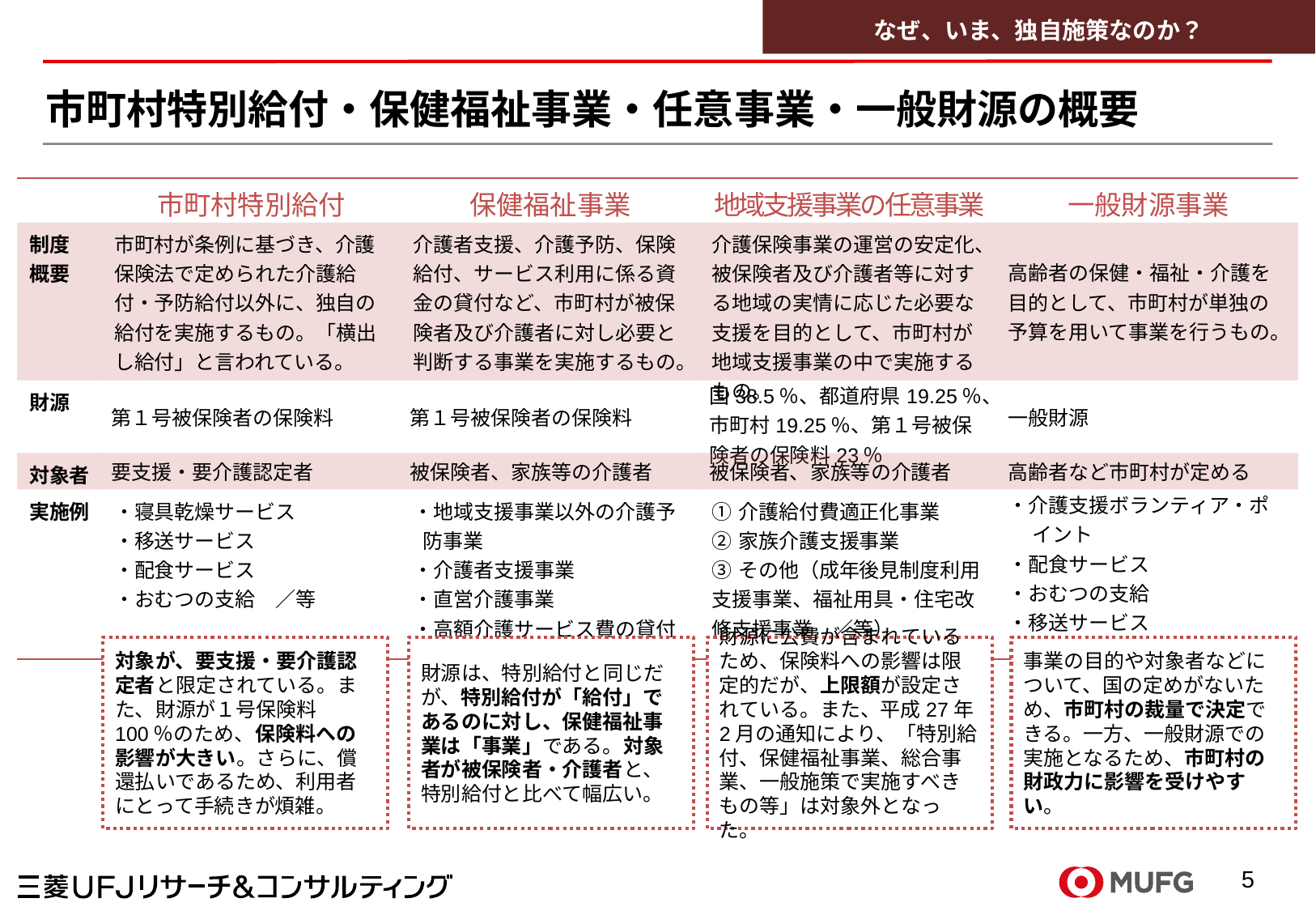

なぜ、いま、独自施策なのか？
市町村特別給付・保健福祉事業・任意事業・一般財源の概要
|  | 市町村特別給付 | 保健福祉事業 | 地域支援事業の任意事業 | 一般財源事業 |
| --- | --- | --- | --- | --- |
| 制度 概要 | 市町村が条例に基づき、介護保険法で定められた介護給付・予防給付以外に、独自の給付を実施するもの。「横出し給付」と言われている。 | 介護者支援、介護予防、保険給付、サービス利用に係る資金の貸付など、市町村が被保険者及び介護者に対し必要と判断する事業を実施するもの。 | 介護保険事業の運営の安定化、被保険者及び介護者等に対する地域の実情に応じた必要な支援を目的として、市町村が地域支援事業の中で実施するもの。 | 高齢者の保健・福祉・介護を目的として、市町村が単独の予算を用いて事業を行うもの。 |
| 財源 | 第１号被保険者の保険料 | 第１号被保険者の保険料 | 国38.5％、都道府県19.25％、市町村19.25％、第１号被保険者の保険料23％ | 一般財源 |
| 対象者 | 要支援・要介護認定者 | 被保険者、家族等の介護者 | 被保険者、家族等の介護者 | 高齢者など市町村が定める |
| 実施例 | ・寝具乾燥サービス ・移送サービス ・配食サービス ・おむつの支給　／等 | ・地域支援事業以外の介護予防事業 ・介護者支援事業 ・直営介護事業 ・高額介護サービス費の貸付事業　／等 | ①介護給付費適正化事業 ②家族介護支援事業 ③その他（成年後見制度利用支援事業、福祉用具・住宅改修支援事業　／等） | ・介護支援ボランティア・ポイント ・配食サービス ・おむつの支給 ・移送サービス ・寝具乾燥サービス ・訪問理美容サービス　／等 |
対象が、要支援・要介護認定者と限定されている。また、財源が１号保険料100％のため、保険料への影響が大きい。さらに、償還払いであるため、利用者にとって手続きが煩雑。
財源は、特別給付と同じだが、特別給付が「給付」であるのに対し、保健福祉事業は「事業」である。対象者が被保険者・介護者と、特別給付と比べて幅広い。
財源に公費が含まれているため、保険料への影響は限定的だが、上限額が設定されている。また、平成27年2月の通知により、「特別給付、保健福祉事業、総合事業、一般施策で実施すべきもの等」は対象外となった。
事業の目的や対象者などについて、国の定めがないため、市町村の裁量で決定できる。一方、一般財源での実施となるため、市町村の財政力に影響を受けやすい。